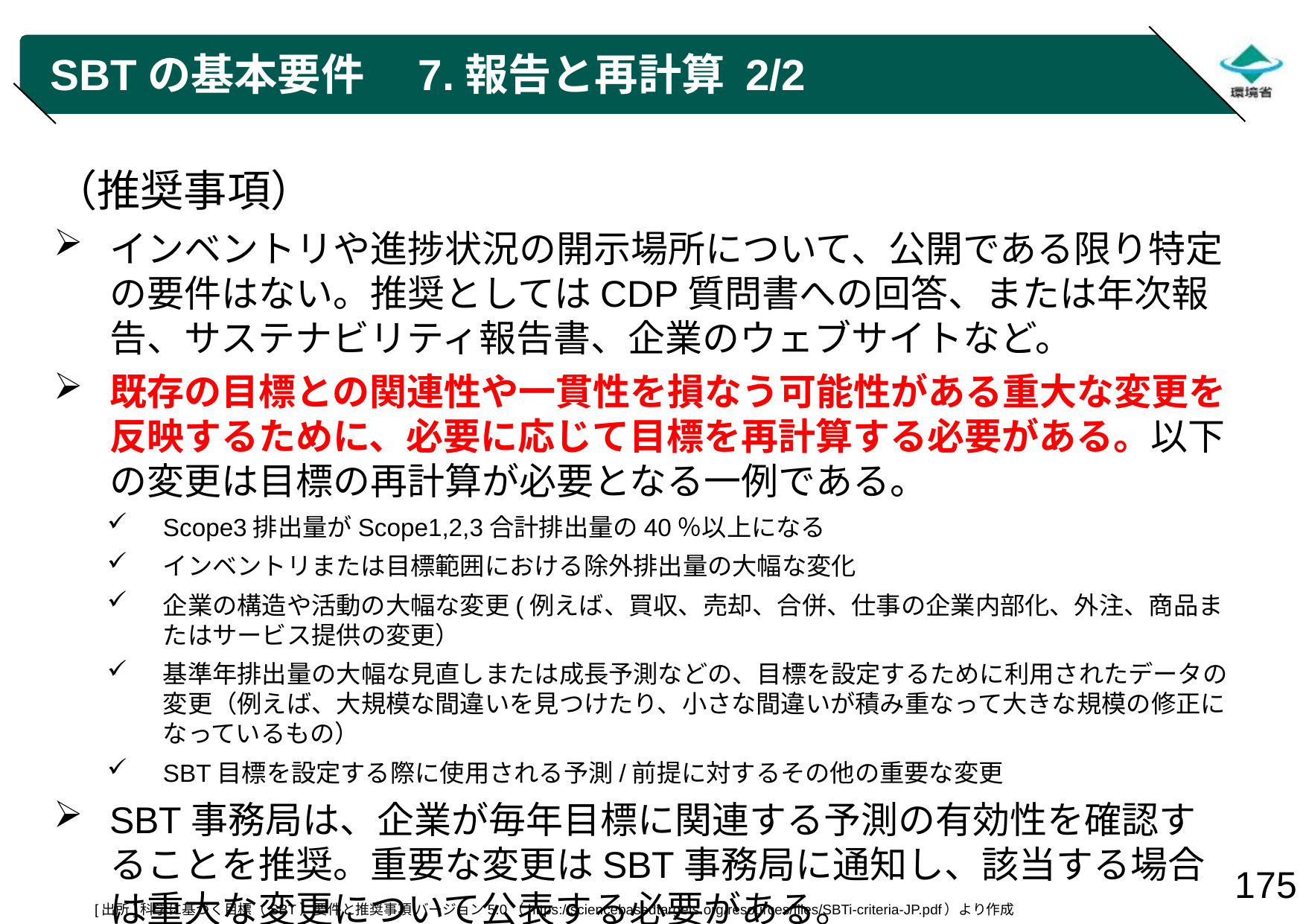

# SBTの基本要件　7.報告と再計算 2/2
（推奨事項）
インベントリや進捗状況の開示場所について、公開である限り特定の要件はない。推奨としてはCDP質問書への回答、または年次報告、サステナビリティ報告書、企業のウェブサイトなど。
既存の目標との関連性や一貫性を損なう可能性がある重大な変更を反映するために、必要に応じて目標を再計算する必要がある。以下の変更は目標の再計算が必要となる一例である。
Scope3排出量がScope1,2,3合計排出量の40％以上になる
インベントリまたは目標範囲における除外排出量の大幅な変化
企業の構造や活動の大幅な変更(例えば、買収、売却、合併、仕事の企業内部化、外注、商品またはサービス提供の変更）
基準年排出量の大幅な見直しまたは成長予測などの、目標を設定するために利用されたデータの変更（例えば、大規模な間違いを見つけたり、小さな間違いが積み重なって大きな規模の修正になっているもの）
SBT目標を設定する際に使用される予測/前提に対するその他の重要な変更
SBT事務局は、企業が毎年目標に関連する予測の有効性を確認することを推奨。重要な変更はSBT事務局に通知し、該当する場合は重大な変更について公表する必要がある。
[出所]科学に基づく目標（SBT）要件と推奨事項 バージョン5.0（https://sciencebasedtargets.org/resources/files/SBTi-criteria-JP.pdf）より作成